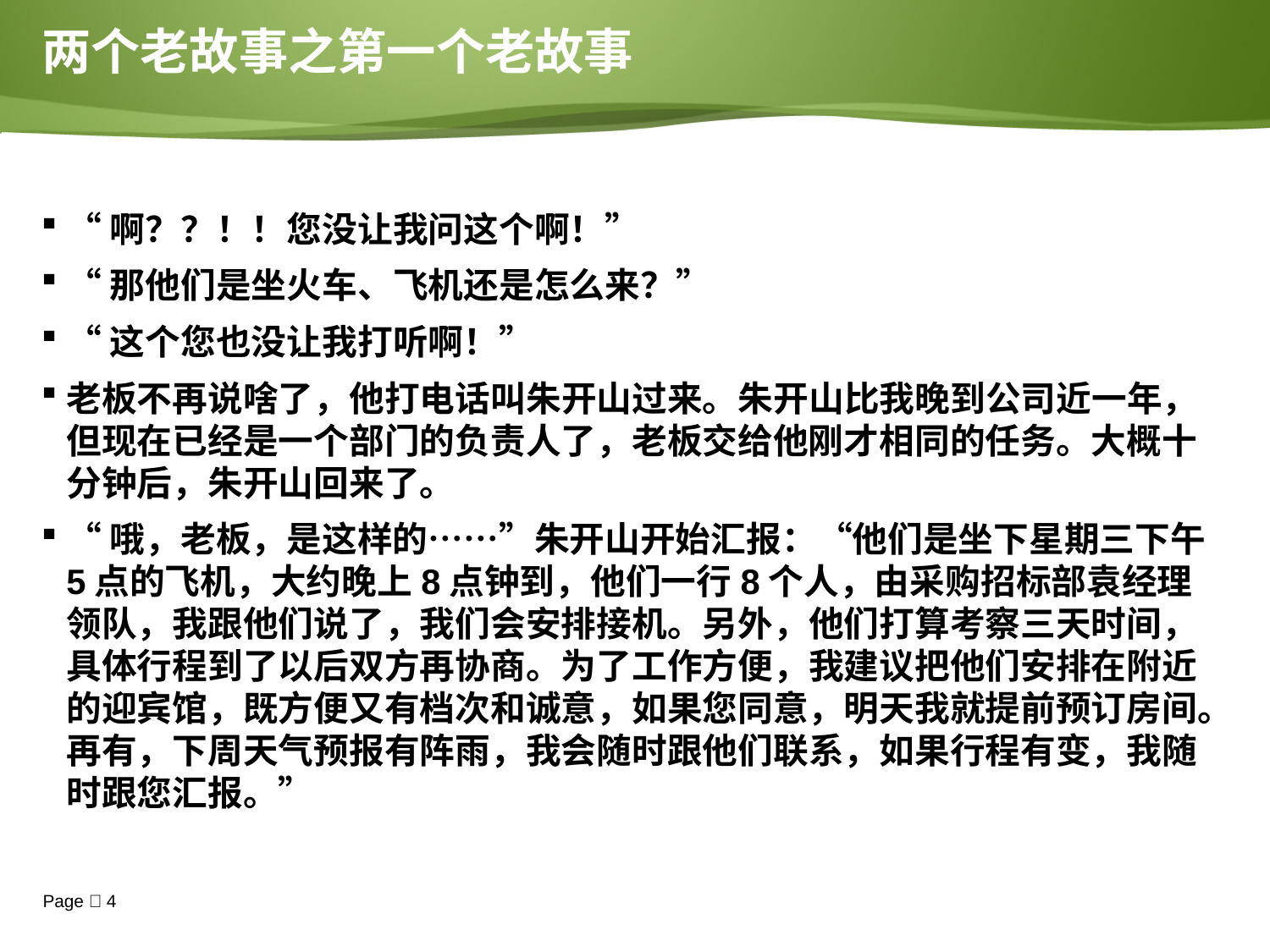

两个老故事之第一个老故事
# “啊？？！！您没让我问这个啊！”
“那他们是坐火车、飞机还是怎么来？”
“这个您也没让我打听啊！”
老板不再说啥了，他打电话叫朱开山过来。朱开山比我晚到公司近一年，但现在已经是一个部门的负责人了，老板交给他刚才相同的任务。大概十分钟后，朱开山回来了。
“哦，老板，是这样的……”朱开山开始汇报：“他们是坐下星期三下午5点的飞机，大约晚上8点钟到，他们一行8个人，由采购招标部袁经理领队，我跟他们说了，我们会安排接机。另外，他们打算考察三天时间，具体行程到了以后双方再协商。为了工作方便，我建议把他们安排在附近的迎宾馆，既方便又有档次和诚意，如果您同意，明天我就提前预订房间。再有，下周天气预报有阵雨，我会随时跟他们联系，如果行程有变，我随时跟您汇报。”